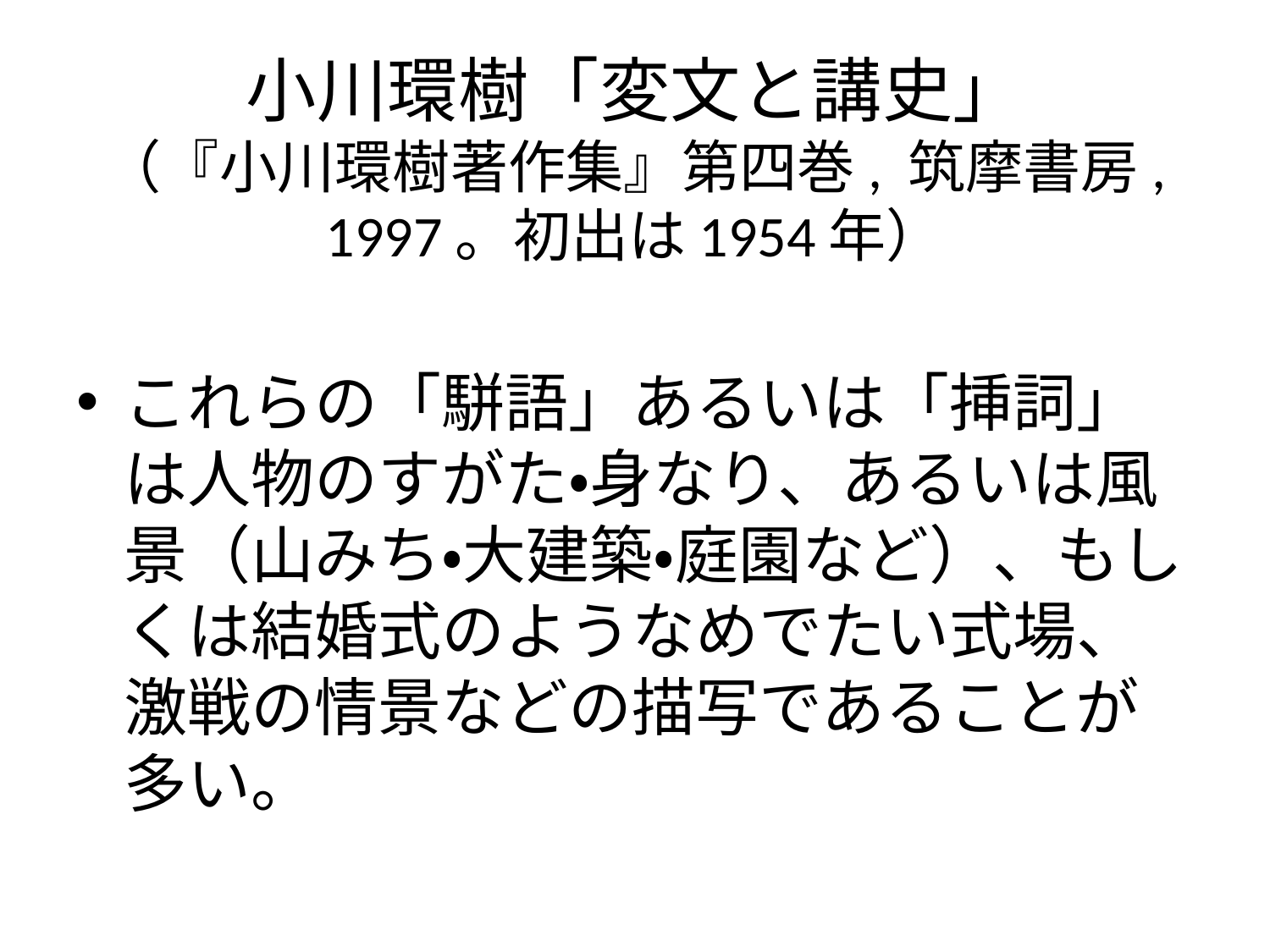

# 小川環樹「変文と講史」 （『小川環樹著作集』第四巻, 筑摩書房, 1997。初出は1954年）
これらの「駢語」あるいは「挿詞」は人物のすがた・身なり、あるいは風景（山みち・大建築・庭園など）、もしくは結婚式のようなめでたい式場、激戦の情景などの描写であることが多い。